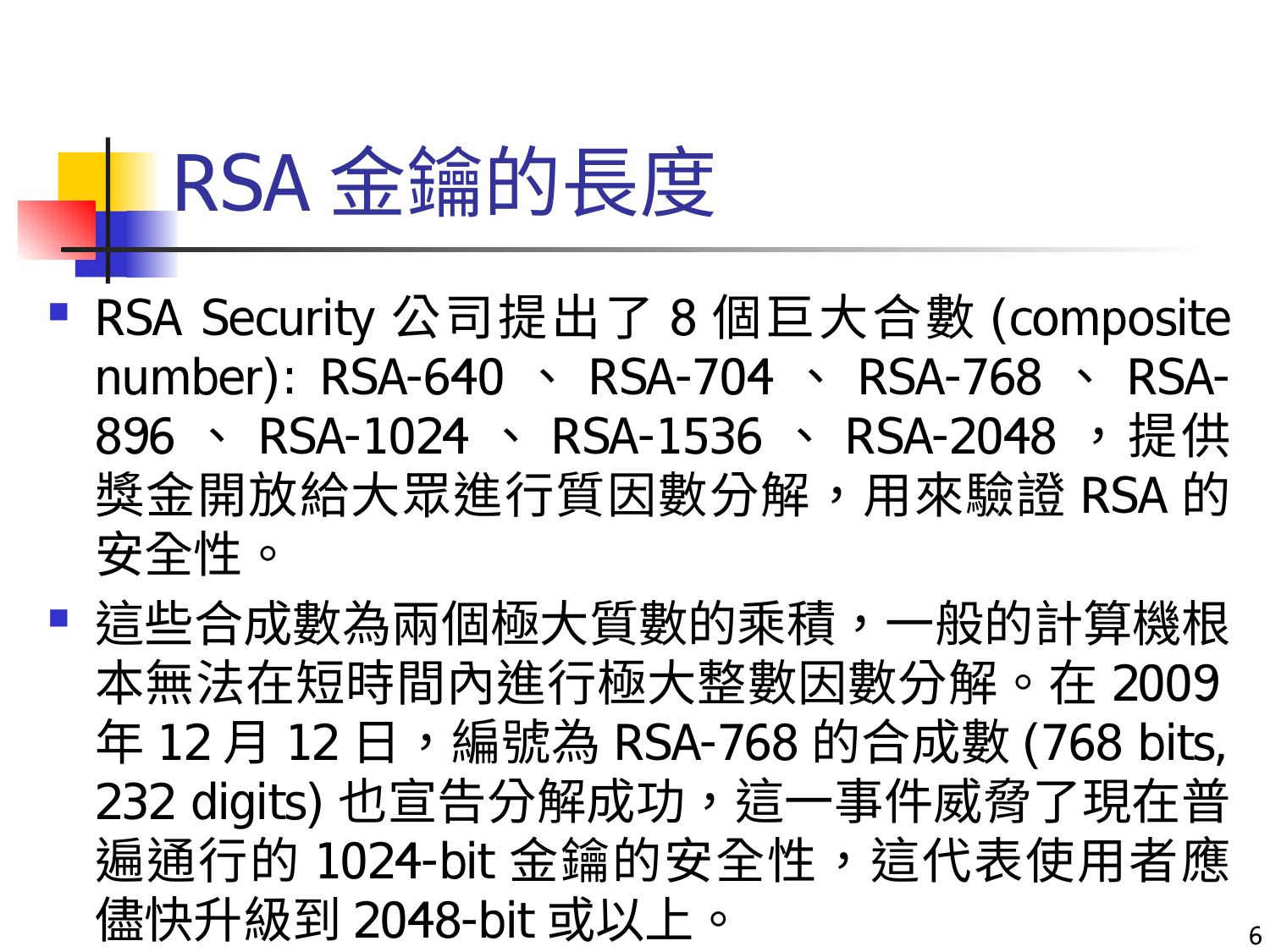

# RSA金鑰的長度
RSA Security公司提出了8個巨大合數(composite number): RSA-640、RSA-704、RSA-768、RSA-896、RSA-1024、RSA-1536、RSA-2048，提供獎金開放給大眾進行質因數分解，用來驗證RSA的安全性。
這些合成數為兩個極大質數的乘積，一般的計算機根本無法在短時間內進行極大整數因數分解。在2009年12月12日，編號為RSA-768的合成數(768 bits, 232 digits)也宣告分解成功，這一事件威脅了現在普遍通行的1024-bit金鑰的安全性，這代表使用者應儘快升級到2048-bit或以上。
6